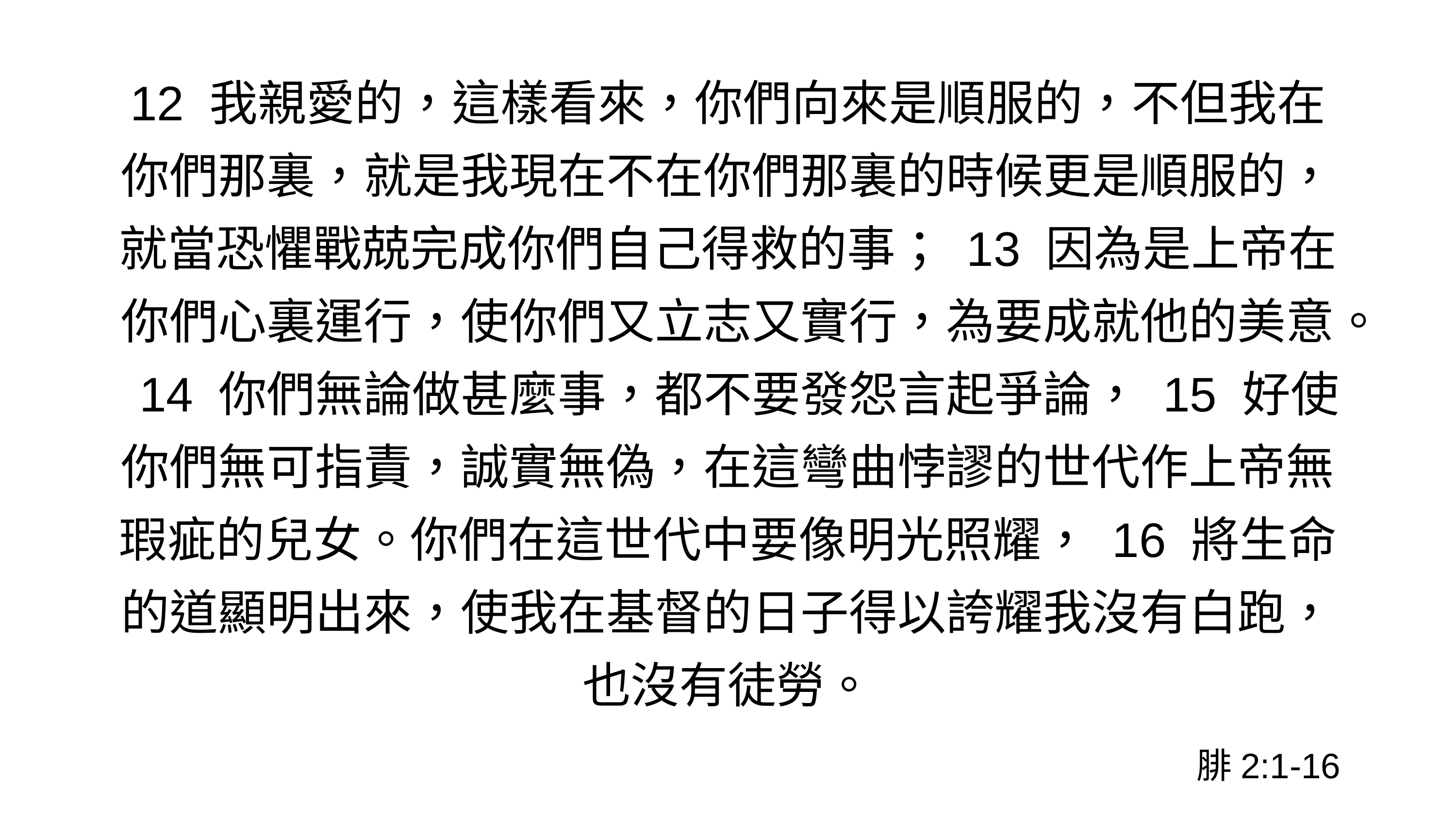

12 我親愛的，這樣看來，你們向來是順服的，不但我在你們那裏，就是我現在不在你們那裏的時候更是順服的，就當恐懼戰兢完成你們自己得救的事； 13 因為是上帝在你們心裏運行，使你們又立志又實行，為要成就他的美意。 14 你們無論做甚麼事，都不要發怨言起爭論， 15 好使你們無可指責，誠實無偽，在這彎曲悖謬的世代作上帝無瑕疵的兒女。你們在這世代中要像明光照耀， 16 將生命的道顯明出來，使我在基督的日子得以誇耀我沒有白跑，也沒有徒勞。
腓2:1-16